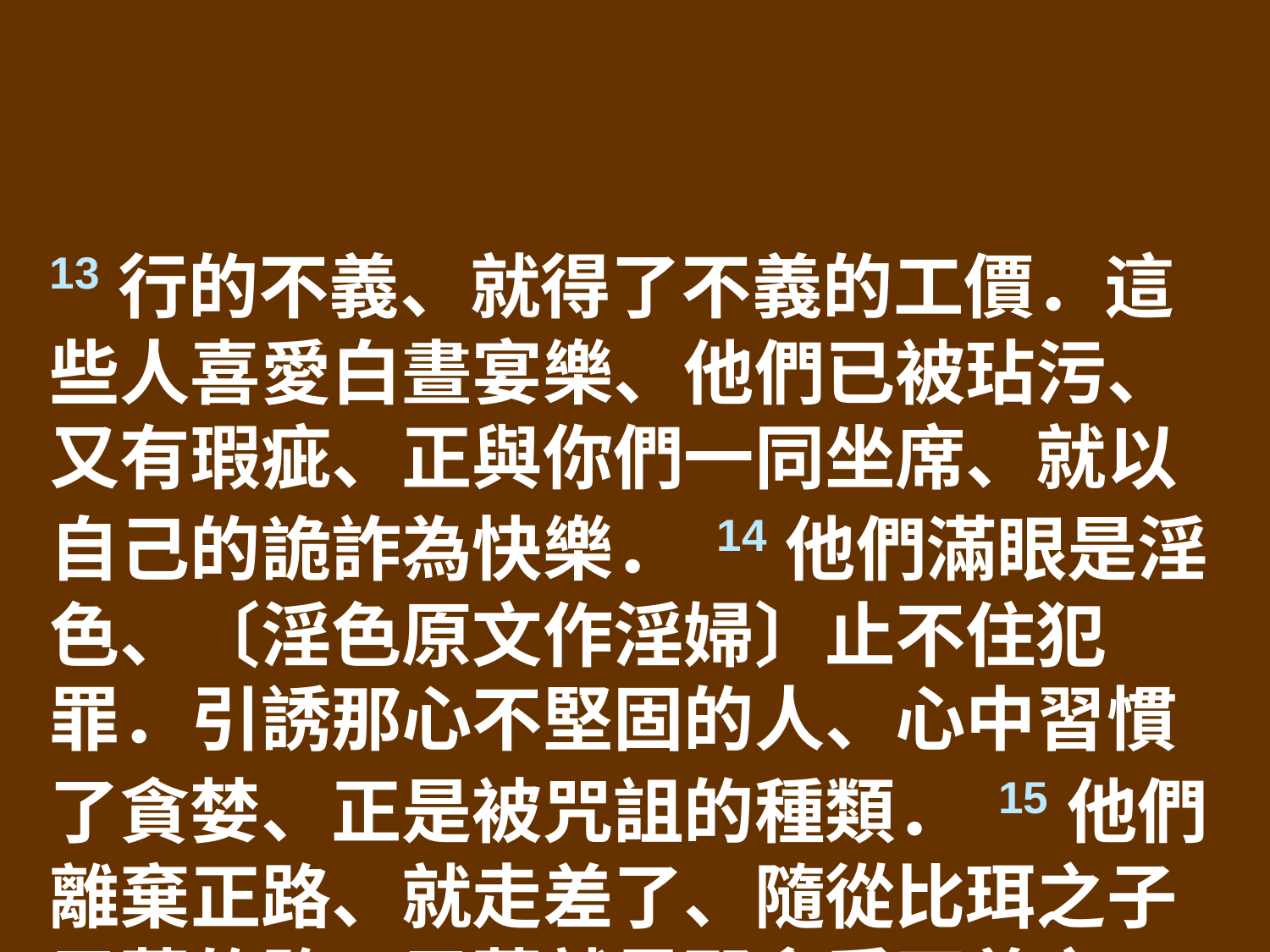

13行的不義、就得了不義的工價．這些人喜愛白晝宴樂、他們已被玷污、又有瑕疵、正與你們一同坐席、就以自己的詭詐為快樂． 14他們滿眼是淫色、〔淫色原文作淫婦〕止不住犯罪．引誘那心不堅固的人、心中習慣了貪婪、正是被咒詛的種類． 15他們離棄正路、就走差了、隨從比珥之子巴蘭的路、巴蘭就是那貪愛不義之工價的先知．